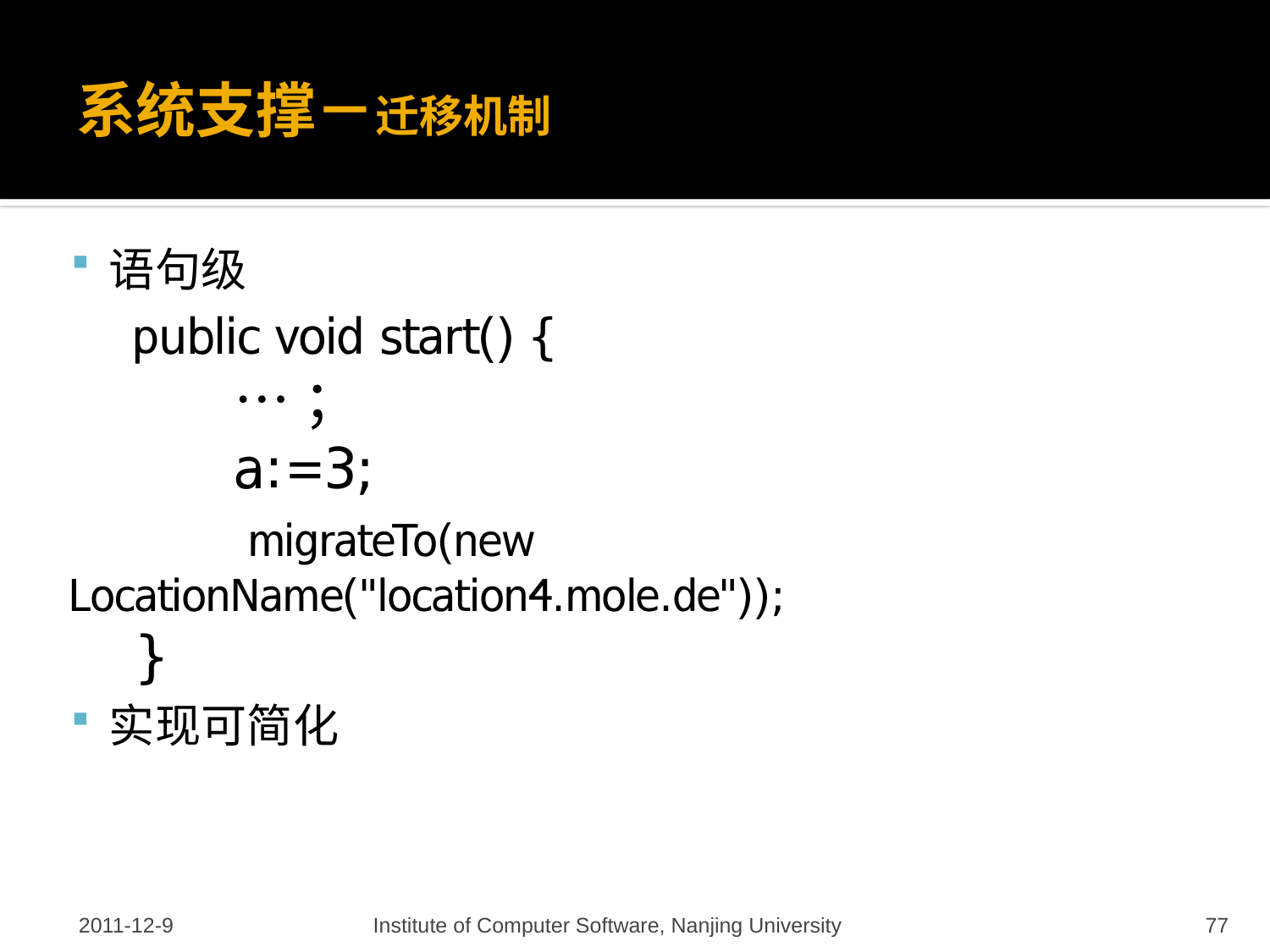

# 系统支撑－迁移机制
语句级
    public void start() {
		   …；
            a:=3;
		   migrateTo(new LocationName("location4.mole.de"));
  	    }
实现可简化
2011-12-9
Institute of Computer Software, Nanjing University
77